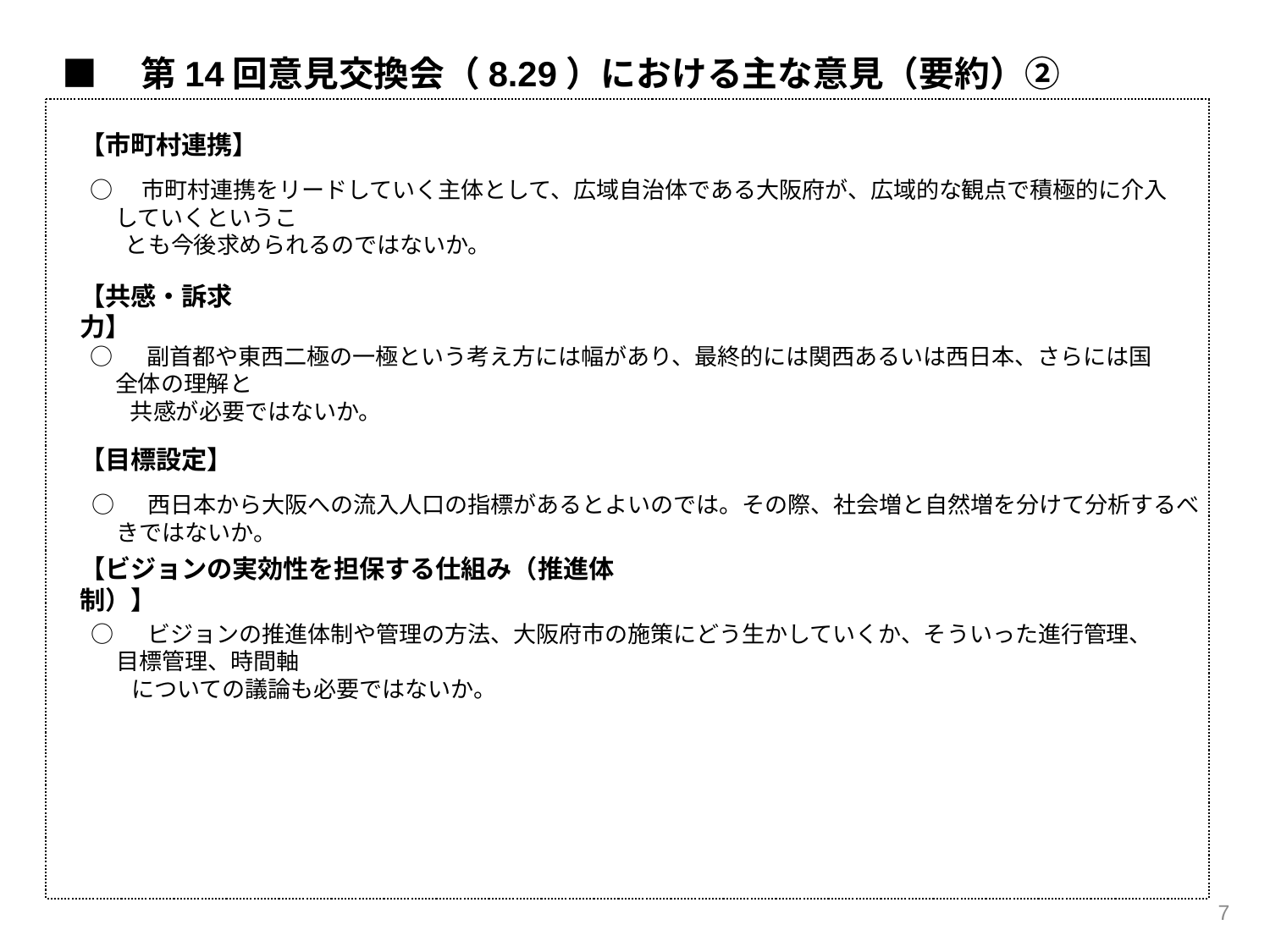

■　第14回意見交換会（8.29）における主な意見（要約）②

【市町村連携】
○　市町村連携をリードしていく主体として、広域自治体である大阪府が、広域的な観点で積極的に介入していくというこ
  とも今後求められるのではないか。
【共感・訴求力】
○　 副首都や東西二極の一極という考え方には幅があり、最終的には関西あるいは西日本、さらには国全体の理解と
   共感が必要ではないか。
【目標設定】
○　 西日本から大阪への流入人口の指標があるとよいのでは。その際、社会増と自然増を分けて分析するべきではないか。
【ビジョンの実効性を担保する仕組み（推進体制）】
○　 ビジョンの推進体制や管理の方法、大阪府市の施策にどう生かしていくか、そういった進行管理、目標管理、時間軸
   についての議論も必要ではないか。
7